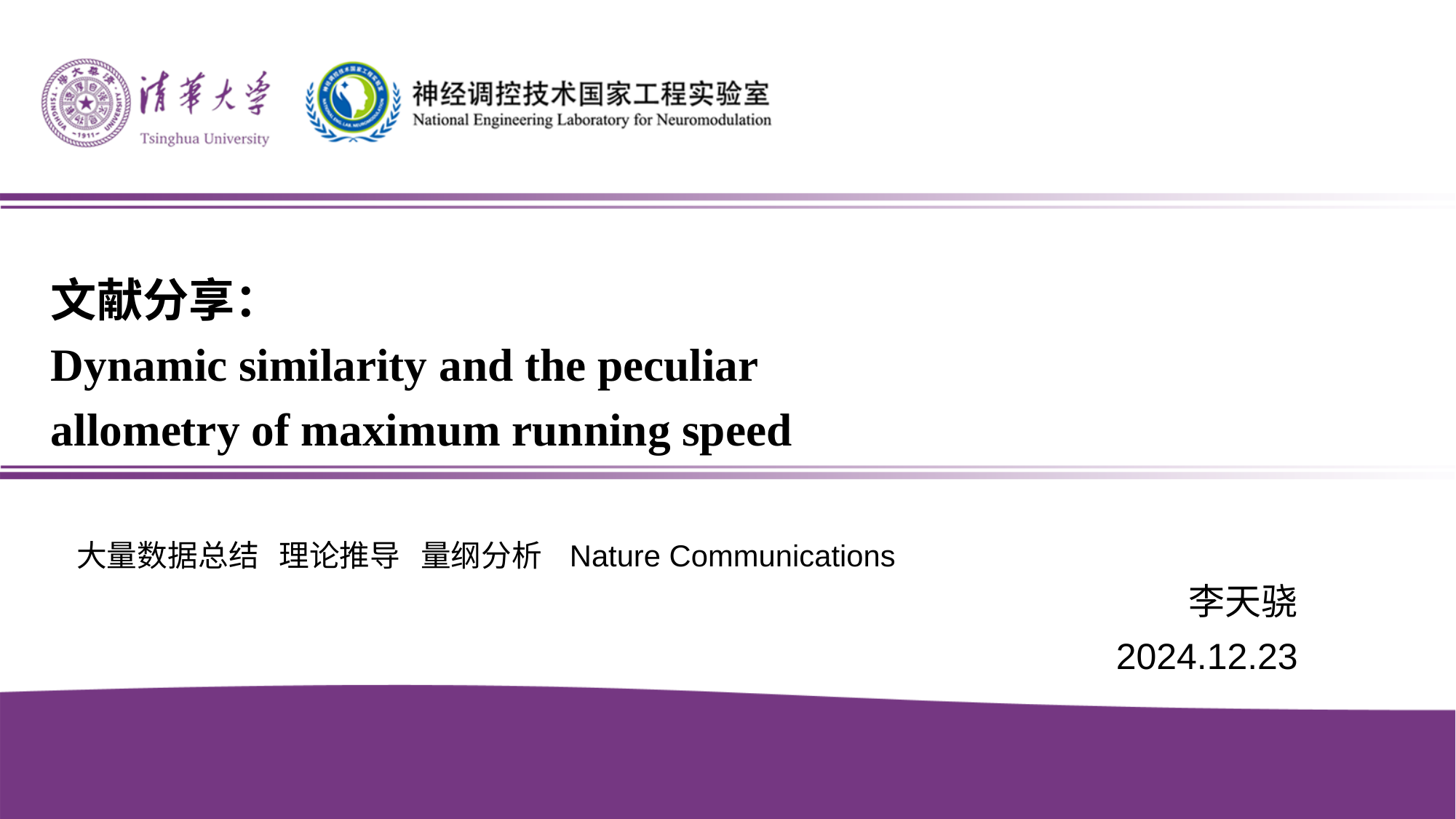

文献分享：
Dynamic similarity and the peculiar
allometry of maximum running speed
大量数据总结   理论推导   量纲分析   Nature Communications
李天骁
2024.12.23